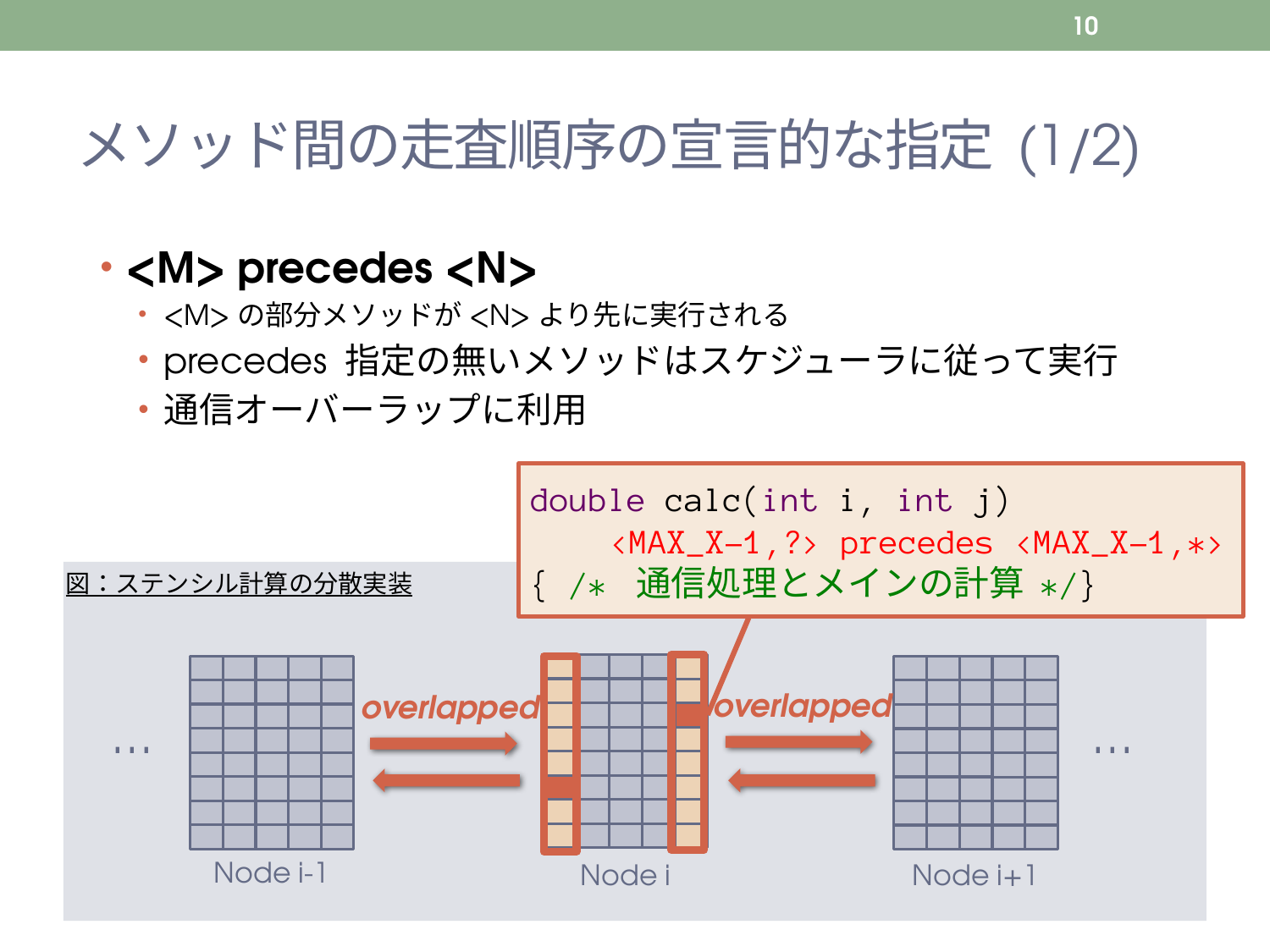

10
# メソッド間の走査順序の宣言的な指定 (1/2)
<M> precedes <N>
<M>の部分メソッドが<N>より先に実行される
precedes 指定の無いメソッドはスケジューラに従って実行
通信オーバーラップに利用
double calc(int i, int j)
　　<MAX_X-1,?> precedes <MAX_X-1,*>
{ /* 通信処理とメインの計算 */}
図：ステンシル計算の分散実装

overlapped
overlapped
…
…

Node i-1
Node i
Node i+1